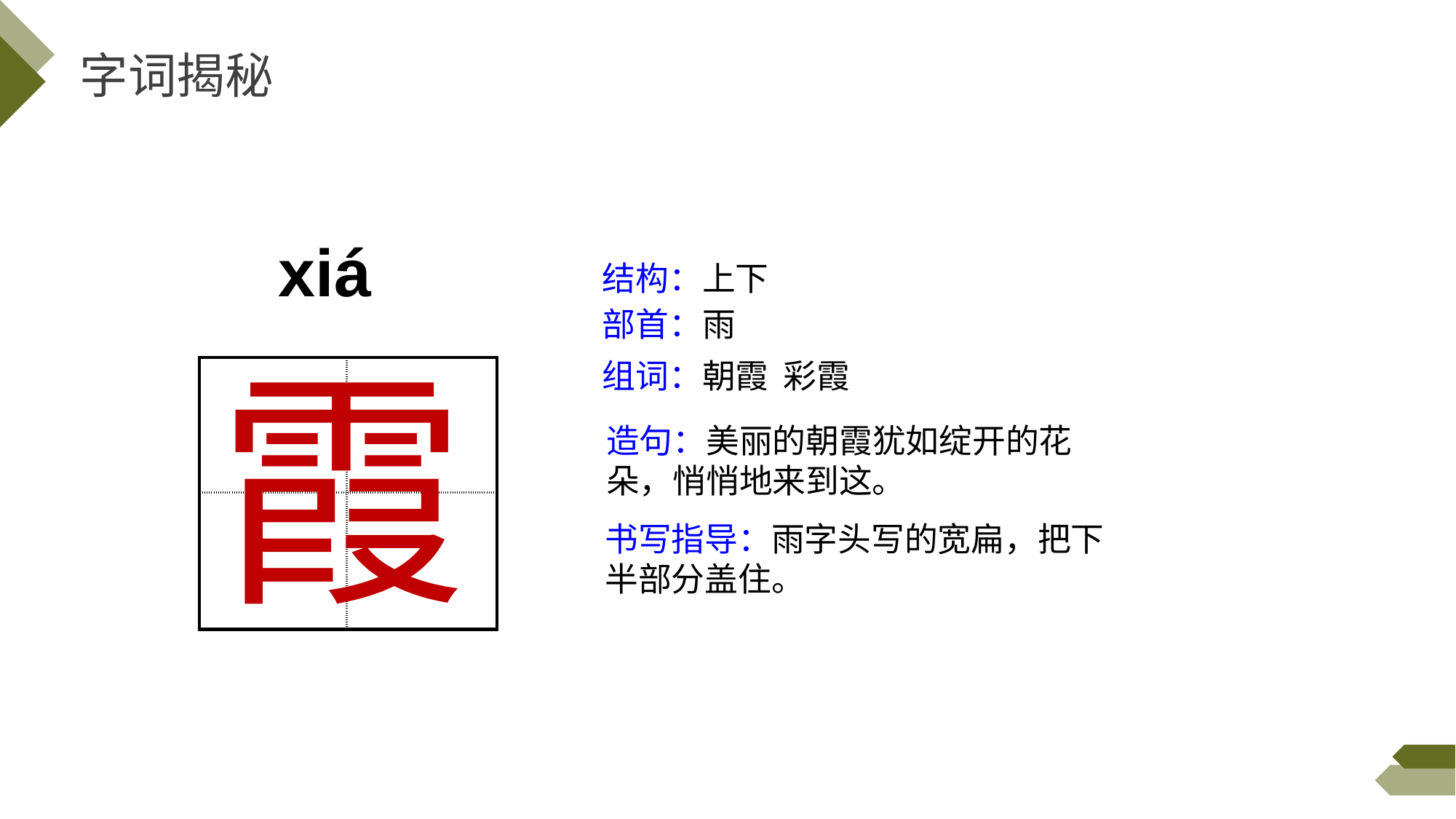

字词揭秘
xiá
结构：上下
部首：雨
霞
组词：朝霞  彩霞
|  |  |
| --- | --- |
|  |  |
造句：美丽的朝霞犹如绽开的花朵，悄悄地来到这。
书写指导：雨字头写的宽扁，把下半部分盖住。